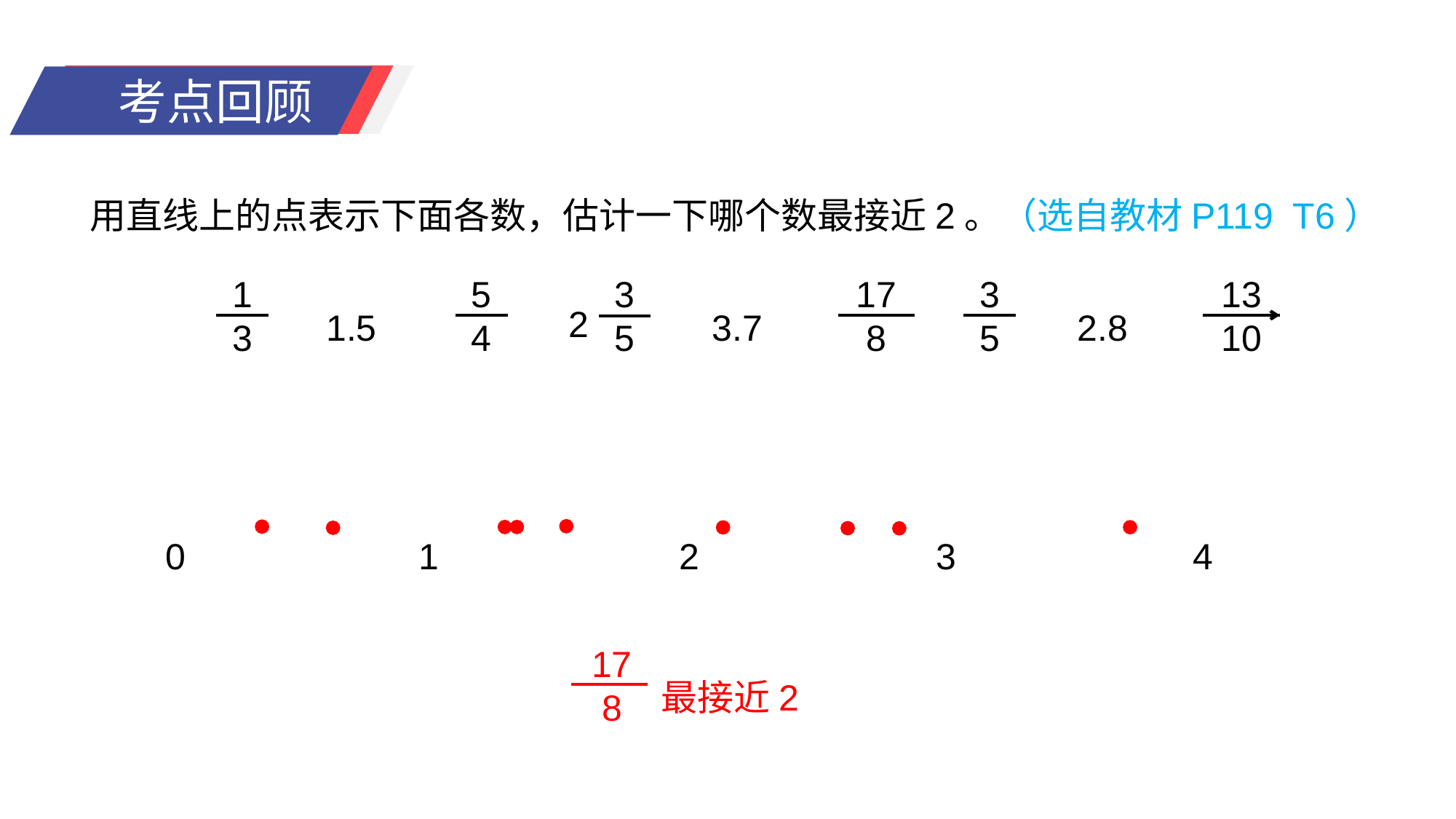

用直线上的点表示下面各数，估计一下哪个数最接近2。（选自教材P119  T6）
1
3
5
4
3
5
2
17
8
3
5
13
10
1.5
3.7
2.8

0
1
2
3
4
17
8
最接近2